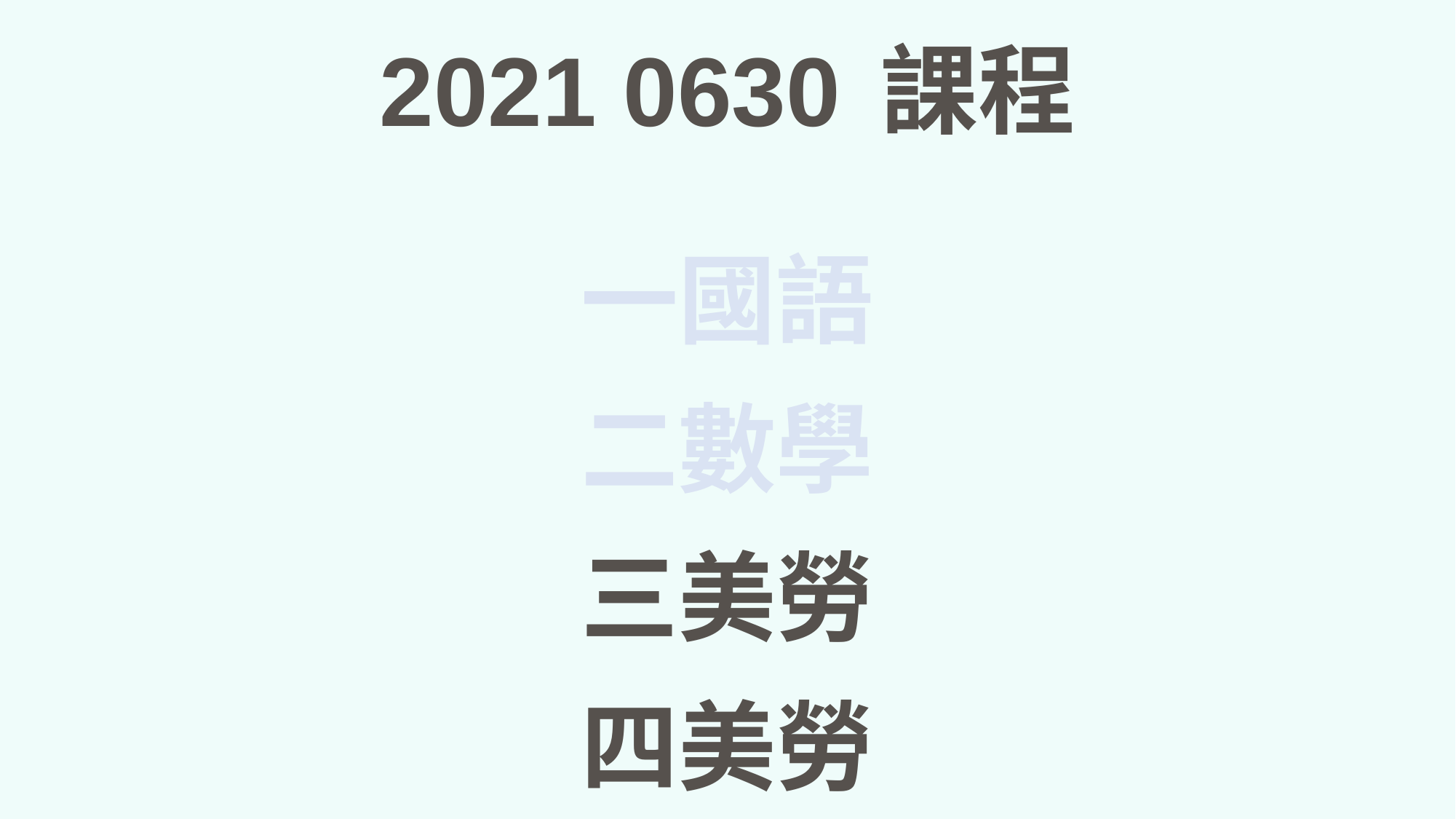

2021 0630 課程
一國語
二數學
三美勞
四美勞